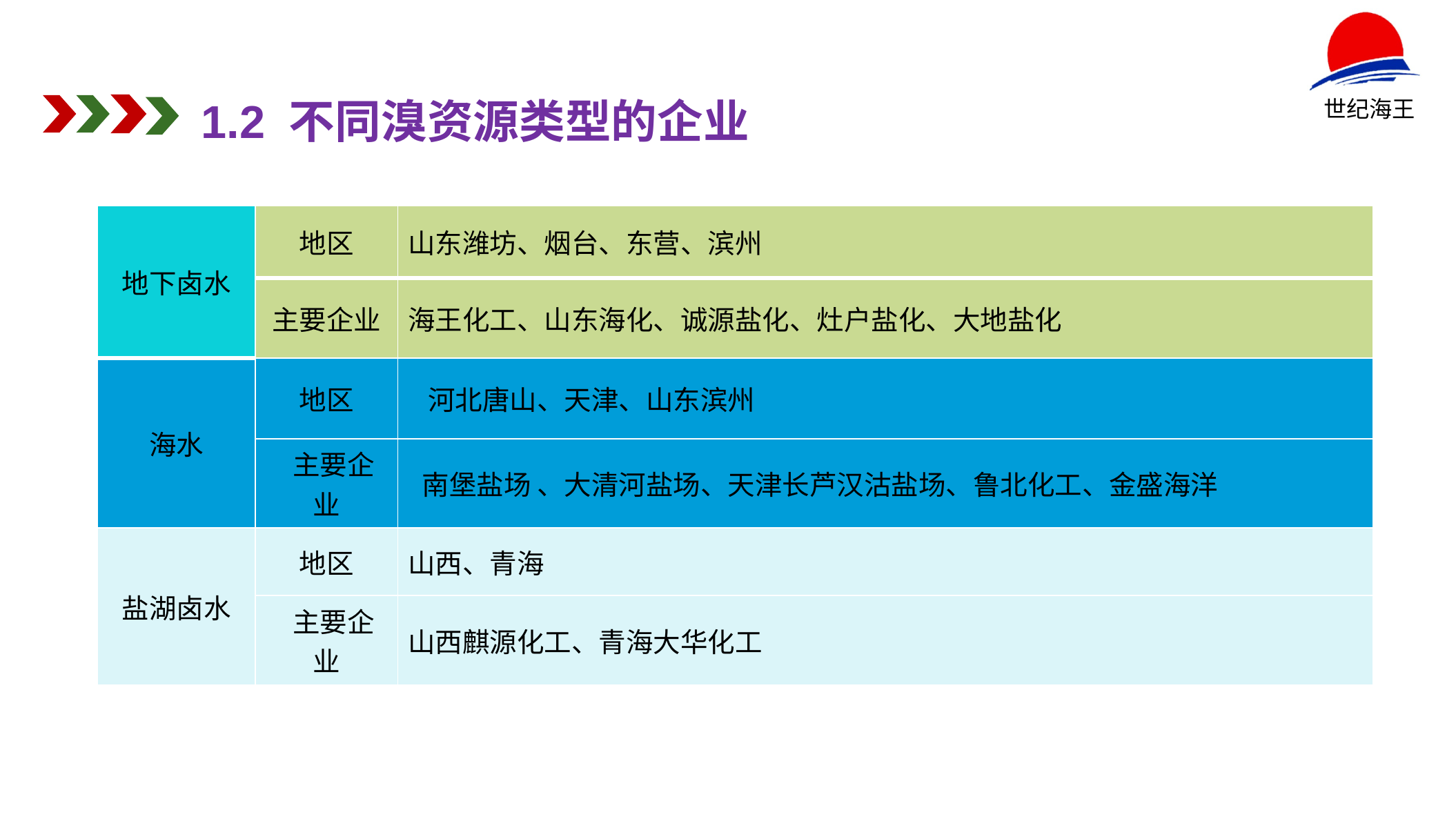

1.2 不同溴资源类型的企业

| 地下卤水 | 地区 | 山东潍坊、烟台、东营、滨州 |
| --- | --- | --- |
|  | 主要企业 | 海王化工、山东海化、诚源盐化、灶户盐化、大地盐化 |
| 海水 | 地区 | 河北唐山、天津、山东滨州 |
|  | 主要企业 | 南堡盐场 、大清河盐场、天津长芦汉沽盐场、鲁北化工、金盛海洋 |
| 盐湖卤水 | 地区 | 山西、青海 |
|  | 主要企业 | 山西麒源化工、青海大华化工 |